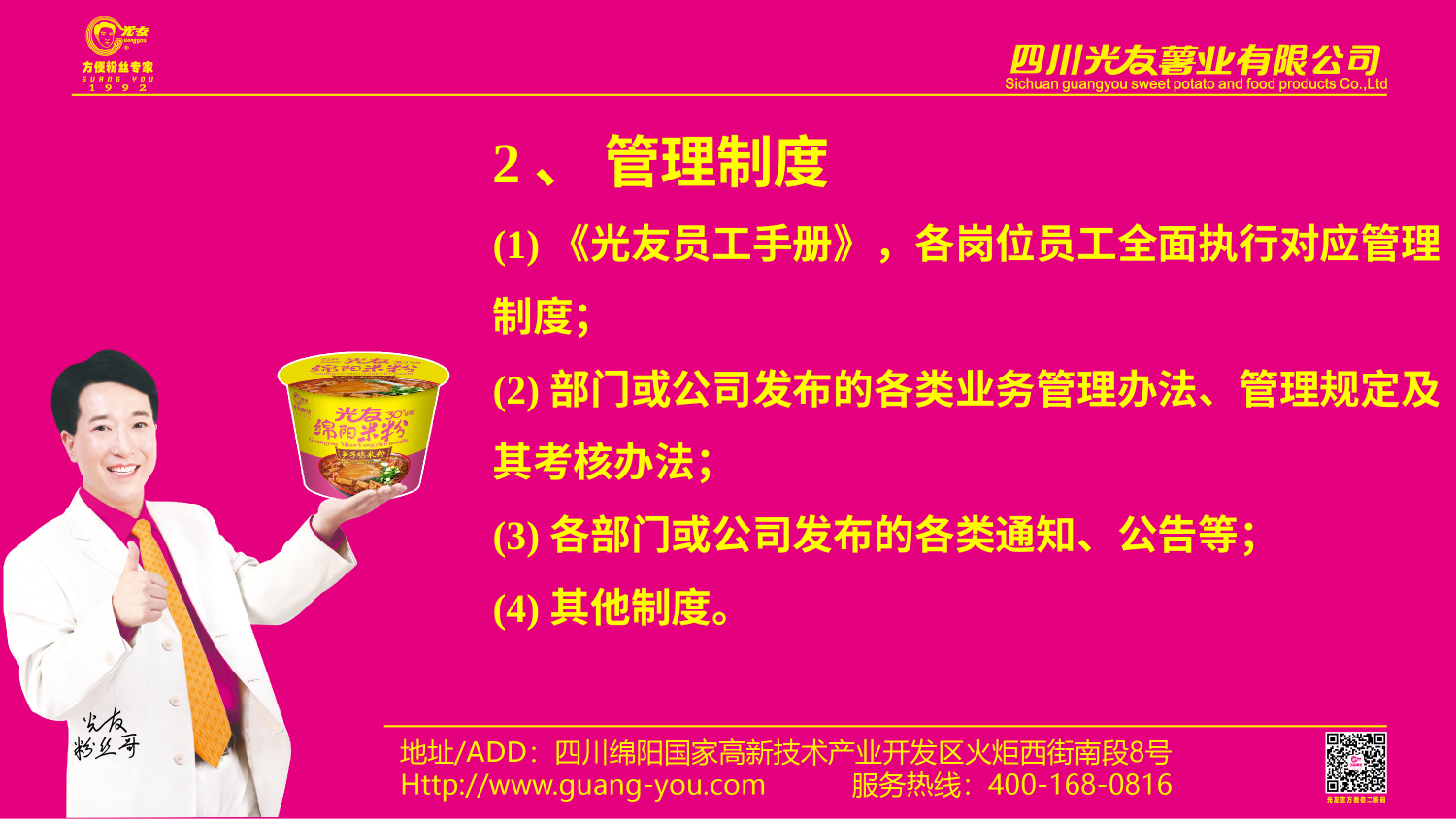

2、 管理制度
(1)《光友员工手册》，各岗位员工全面执行对应管理制度；
(2)部门或公司发布的各类业务管理办法、管理规定及其考核办法；
(3)各部门或公司发布的各类通知、公告等；
(4)其他制度。